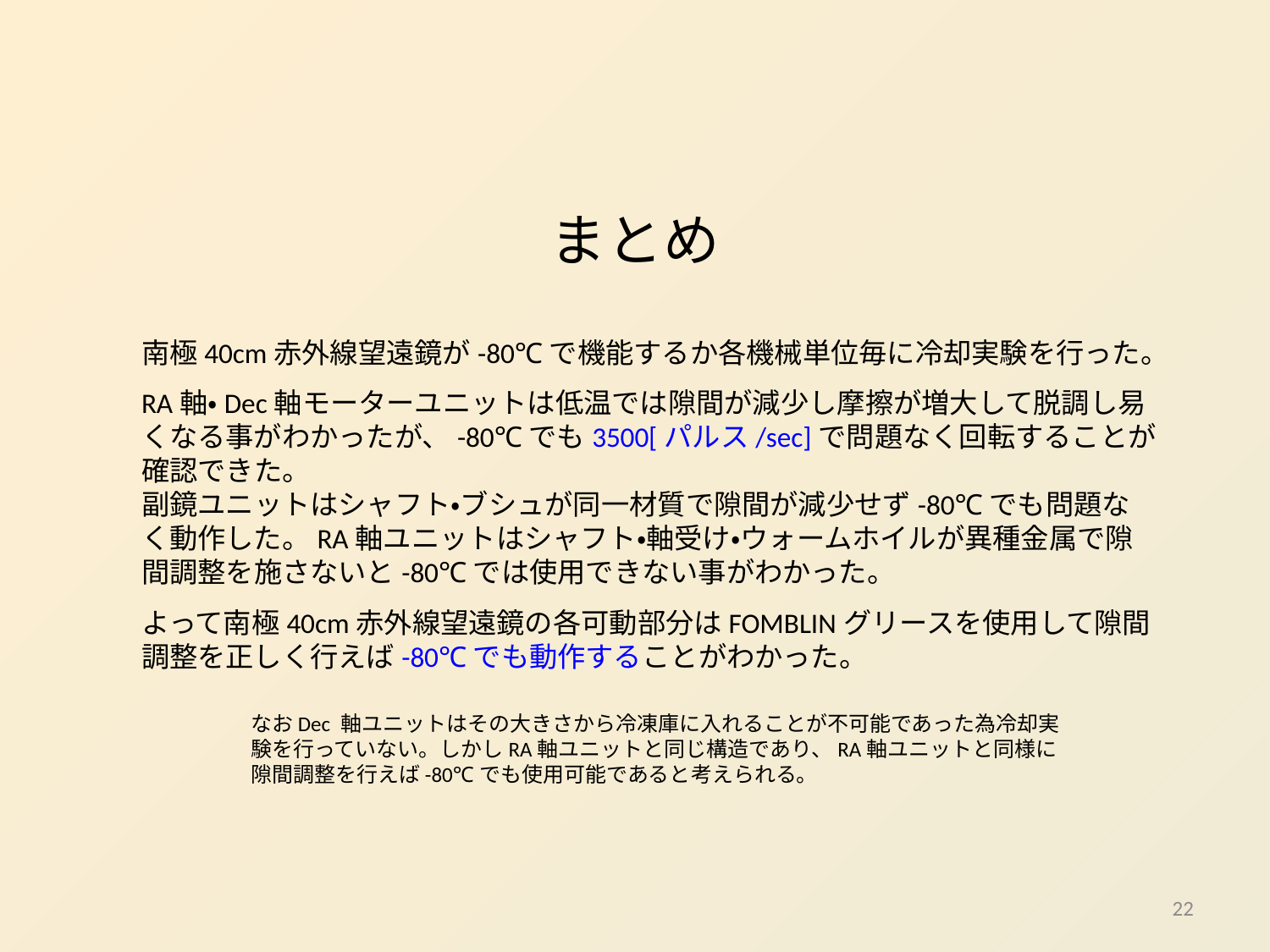

まとめ
南極40cm赤外線望遠鏡が-80℃で機能するか各機械単位毎に冷却実験を行った。

RA軸・Dec軸モーターユニットは低温では隙間が減少し摩擦が増大して脱調し易くなる事がわかったが、-80℃でも3500[パルス/sec]で問題なく回転することが確認できた。
副鏡ユニットはシャフト・ブシュが同一材質で隙間が減少せず-80℃でも問題なく動作した。RA軸ユニットはシャフト・軸受け・ウォームホイルが異種金属で隙間調整を施さないと-80℃では使用できない事がわかった。

よって南極40cm赤外線望遠鏡の各可動部分はFOMBLINグリースを使用して隙間調整を正しく行えば-80℃でも動作することがわかった。

なおDec 軸ユニットはその大きさから冷凍庫に入れることが不可能であった為冷却実験を行っていない。しかしRA軸ユニットと同じ構造であり、RA軸ユニットと同様に隙間調整を行えば-80℃でも使用可能であると考えられる。
22